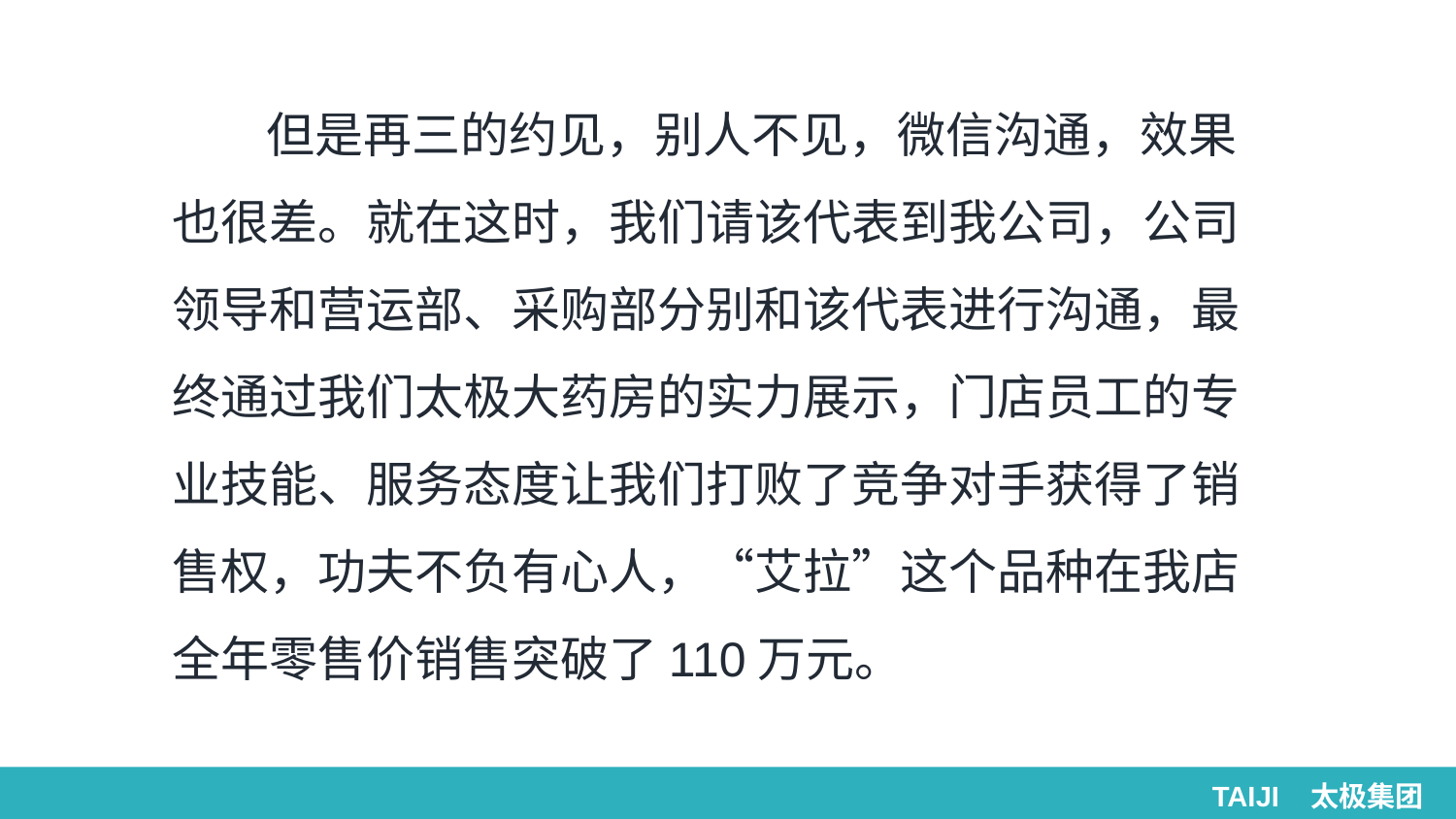

但是再三的约见，别人不见，微信沟通，效果也很差。就在这时，我们请该代表到我公司，公司领导和营运部、采购部分别和该代表进行沟通，最终通过我们太极大药房的实力展示，门店员工的专业技能、服务态度让我们打败了竞争对手获得了销售权，功夫不负有心人，“艾拉”这个品种在我店全年零售价销售突破了110万元。

TAIJI   太极集团